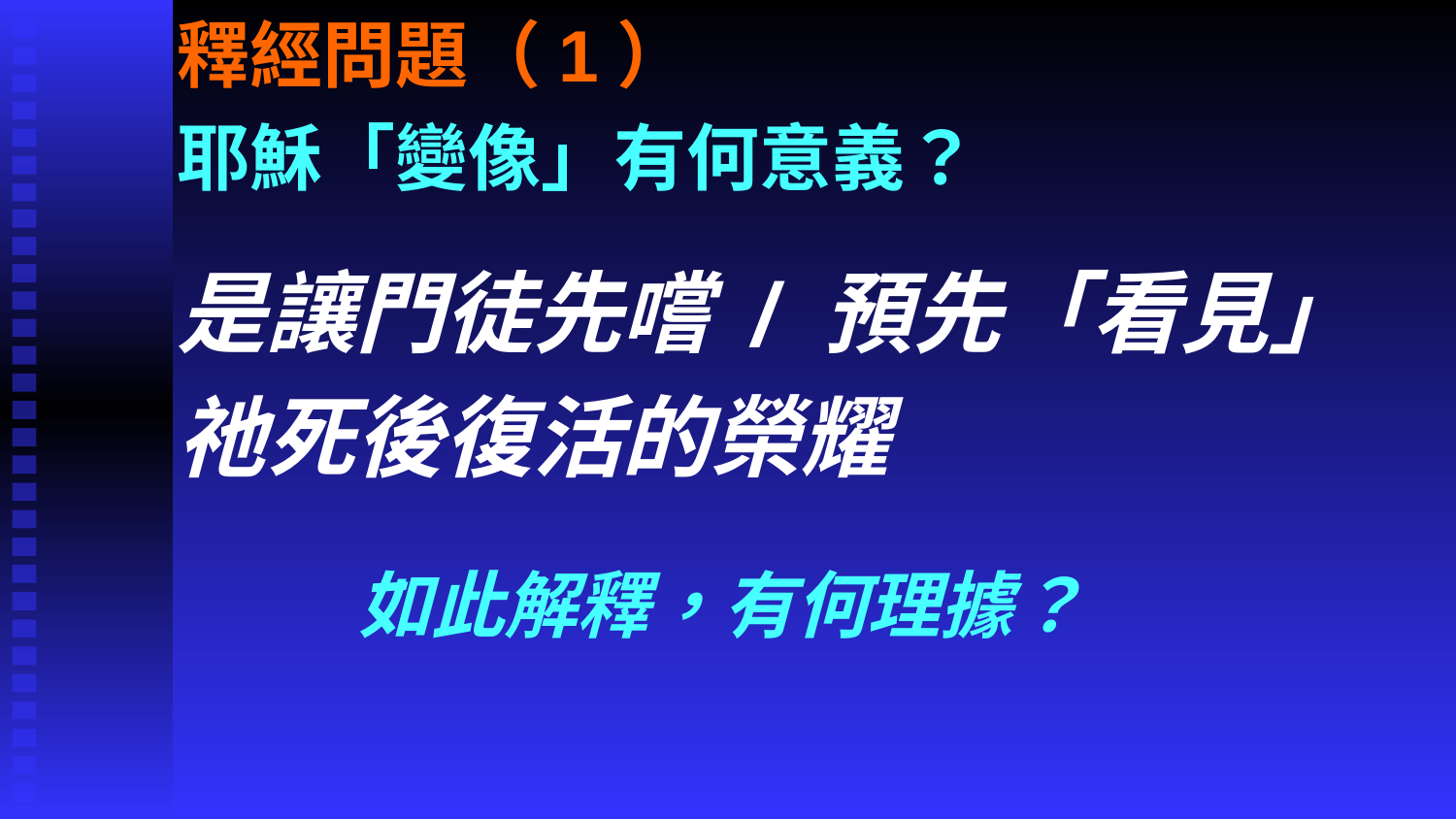

# 釋經問題（1）
	耶穌「變像」有何意義？

	是讓門徒先嚐 / 預先「看見」
	祂死後復活的榮耀

如此解釋，有何理據？